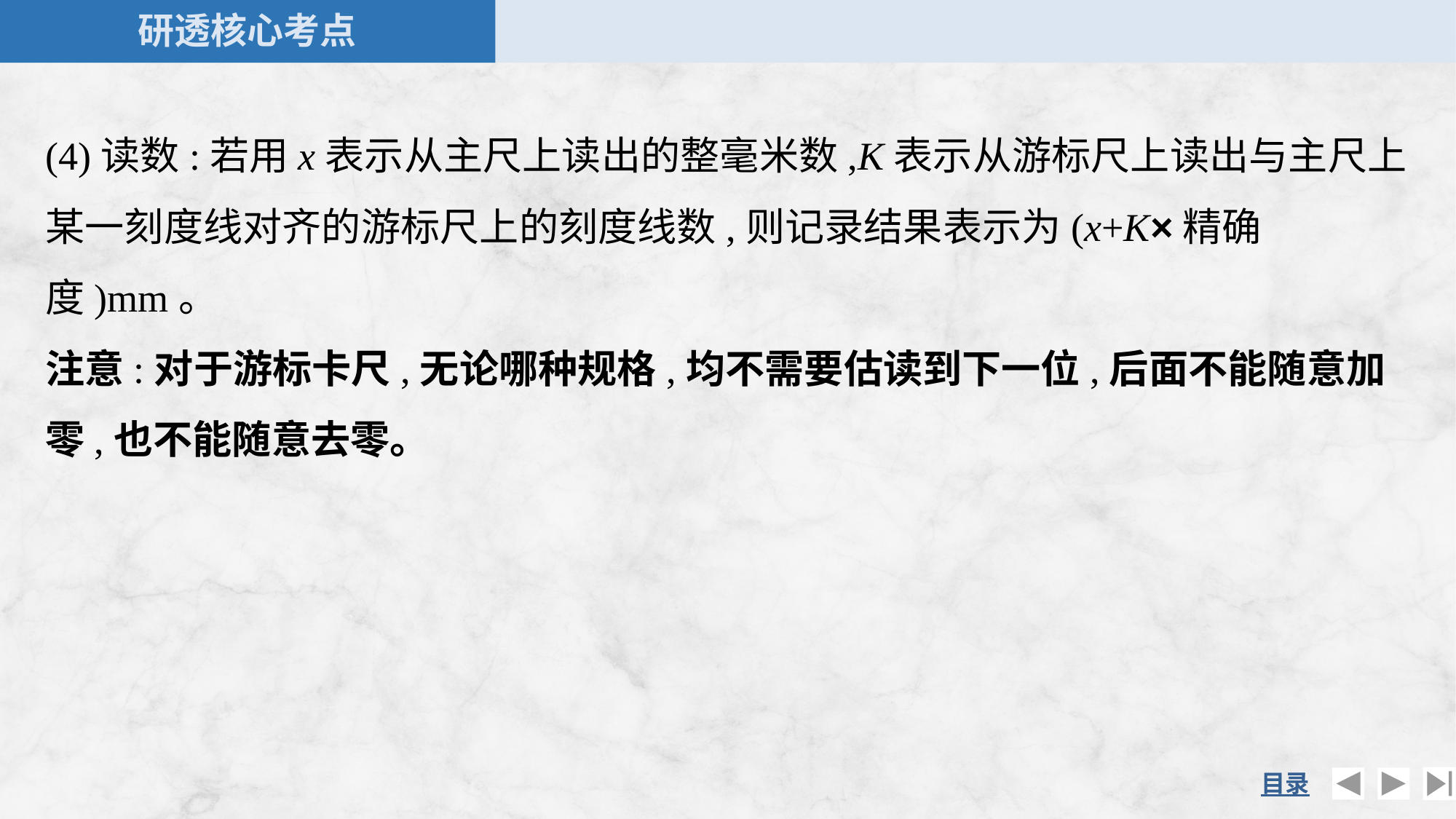

(4)读数:若用x表示从主尺上读出的整毫米数,K表示从游标尺上读出与主尺上某一刻度线对齐的游标尺上的刻度线数,则记录结果表示为(x+K×精确度)mm。
注意:对于游标卡尺,无论哪种规格,均不需要估读到下一位,后面不能随意加零,也不能随意去零。